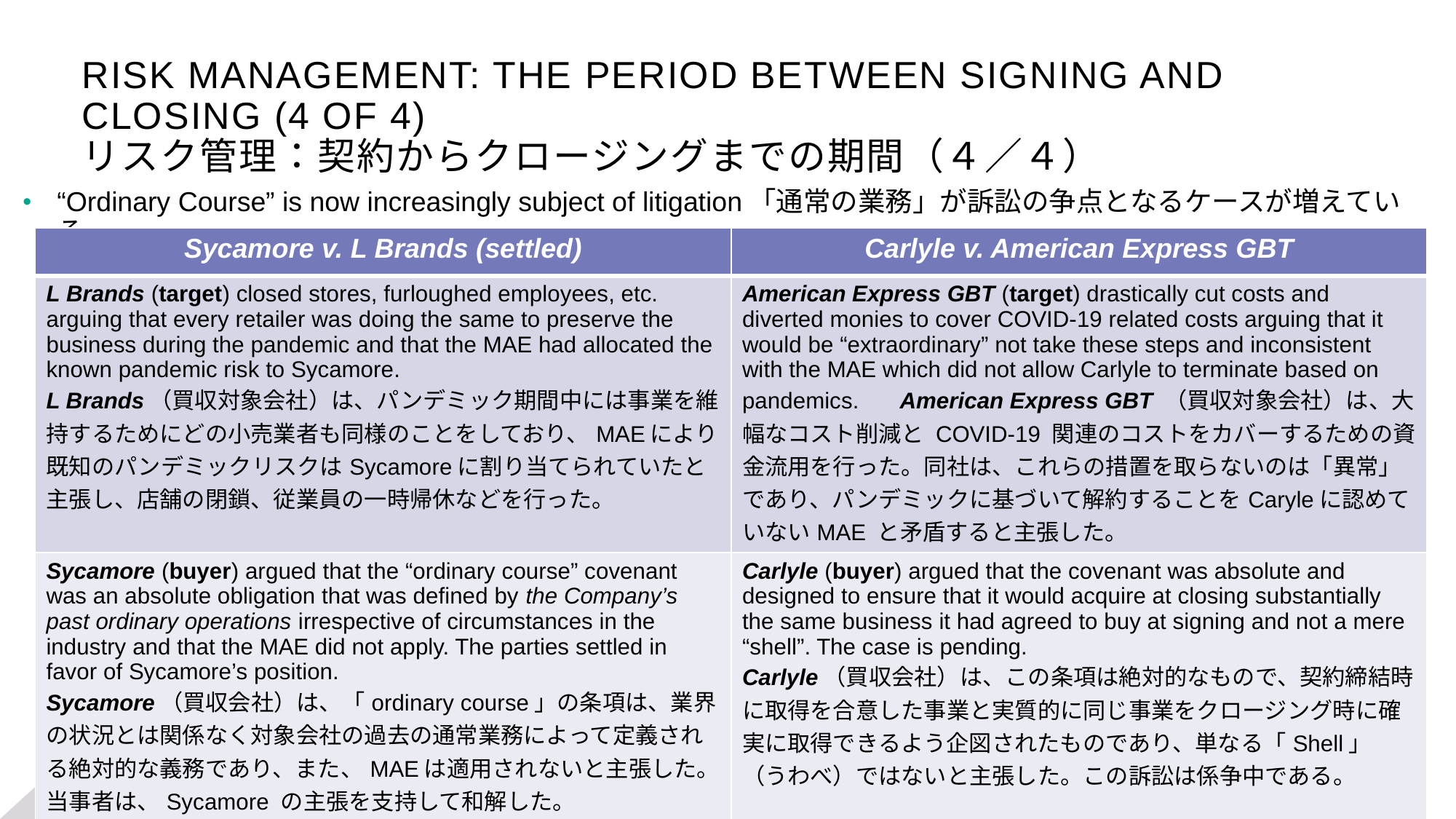

# RISK MANAGEMENT: THE PERIOD BETWEEN SIGNING AND CLOSING (4 OF 4) リスク管理：契約からクロージングまでの期間（４／４）
“Ordinary Course” is now increasingly subject of litigation「通常の業務」が訴訟の争点となるケースが増えている

| Sycamore v. L Brands (settled) | Carlyle v. American Express GBT |
| --- | --- |
| L Brands (target) closed stores, furloughed employees, etc. arguing that every retailer was doing the same to preserve the business during the pandemic and that the MAE had allocated the known pandemic risk to Sycamore. L Brands（買収対象会社）は、パンデミック期間中には事業を維持するためにどの小売業者も同様のことをしており、MAEにより既知のパンデミックリスクはSycamoreに割り当てられていたと主張し、店舗の閉鎖、従業員の一時帰休などを行った。 | American Express GBT (target) drastically cut costs and diverted monies to cover COVID-19 related costs arguing that it would be “extraordinary” not take these steps and inconsistent with the MAE which did not allow Carlyle to terminate based on pandemics. 　American Express GBT （買収対象会社）は、大幅なコスト削減と COVID-19 関連のコストをカバーするための資金流用を行った。同社は、これらの措置を取らないのは「異常」であり、パンデミックに基づいて解約することをCaryleに認めていないMAE と矛盾すると主張した。 |
| Sycamore (buyer) argued that the “ordinary course” covenant was an absolute obligation that was defined by the Company’s past ordinary operations irrespective of circumstances in the industry and that the MAE did not apply. The parties settled in favor of Sycamore’s position. Sycamore（買収会社）は、「ordinary course」の条項は、業界の状況とは関係なく対象会社の過去の通常業務によって定義される絶対的な義務であり、また、MAEは適用されないと主張した。当事者は、Sycamore の主張を支持して和解した。 | Carlyle (buyer) argued that the covenant was absolute and designed to ensure that it would acquire at closing substantially the same business it had agreed to buy at signing and not a mere “shell”. The case is pending. Carlyle（買収会社）は、この条項は絶対的なもので、契約締結時に取得を合意した事業と実質的に同じ事業をクロージング時に確実に取得できるよう企図されたものであり、単なる「Shell」（うわべ）ではないと主張した。この訴訟は係争中である。 |
17